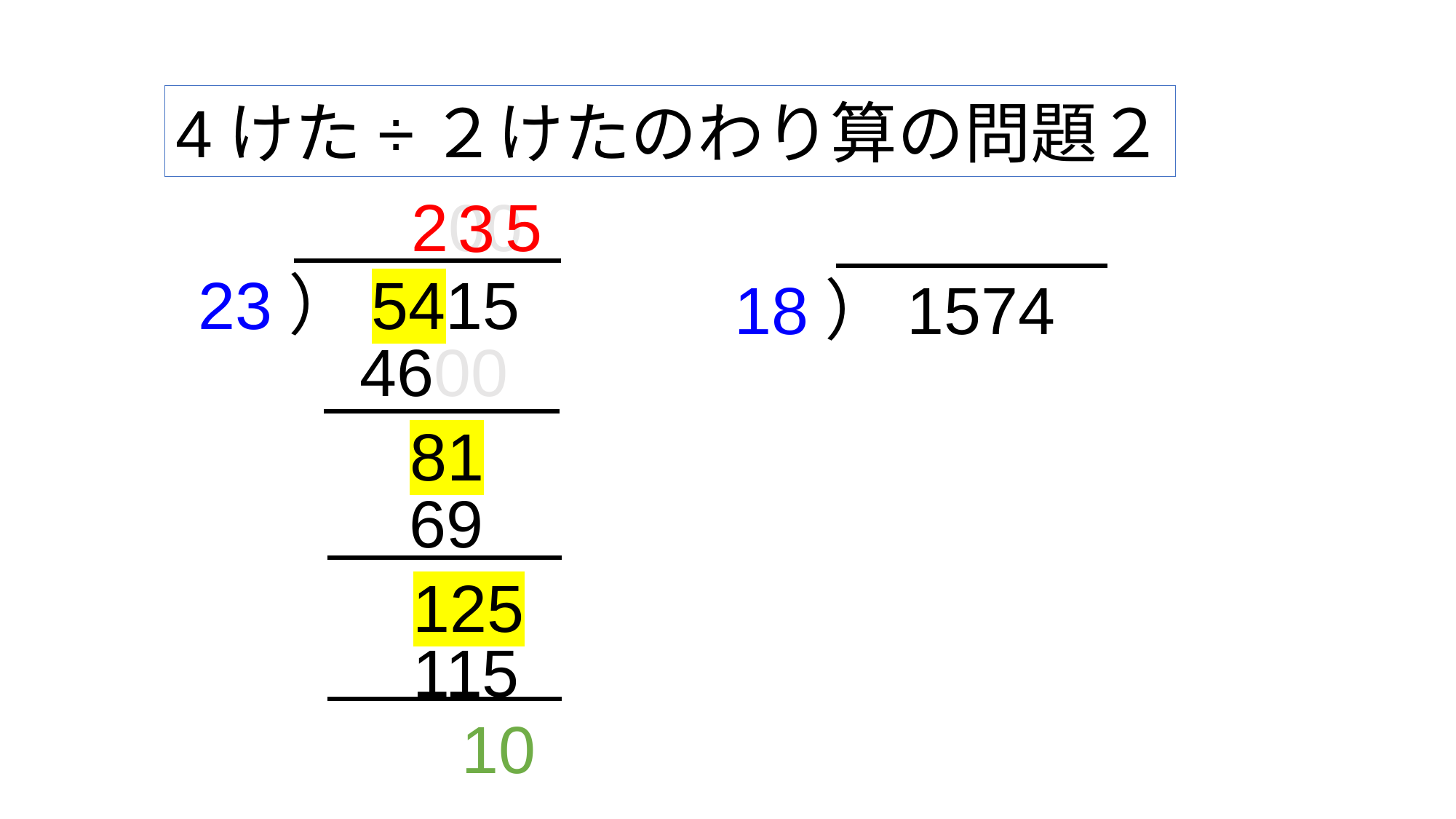

4けた÷２けたのわり算の問題２
200
5
3
23）5415
18）1574
4600
81
69
125
115
10